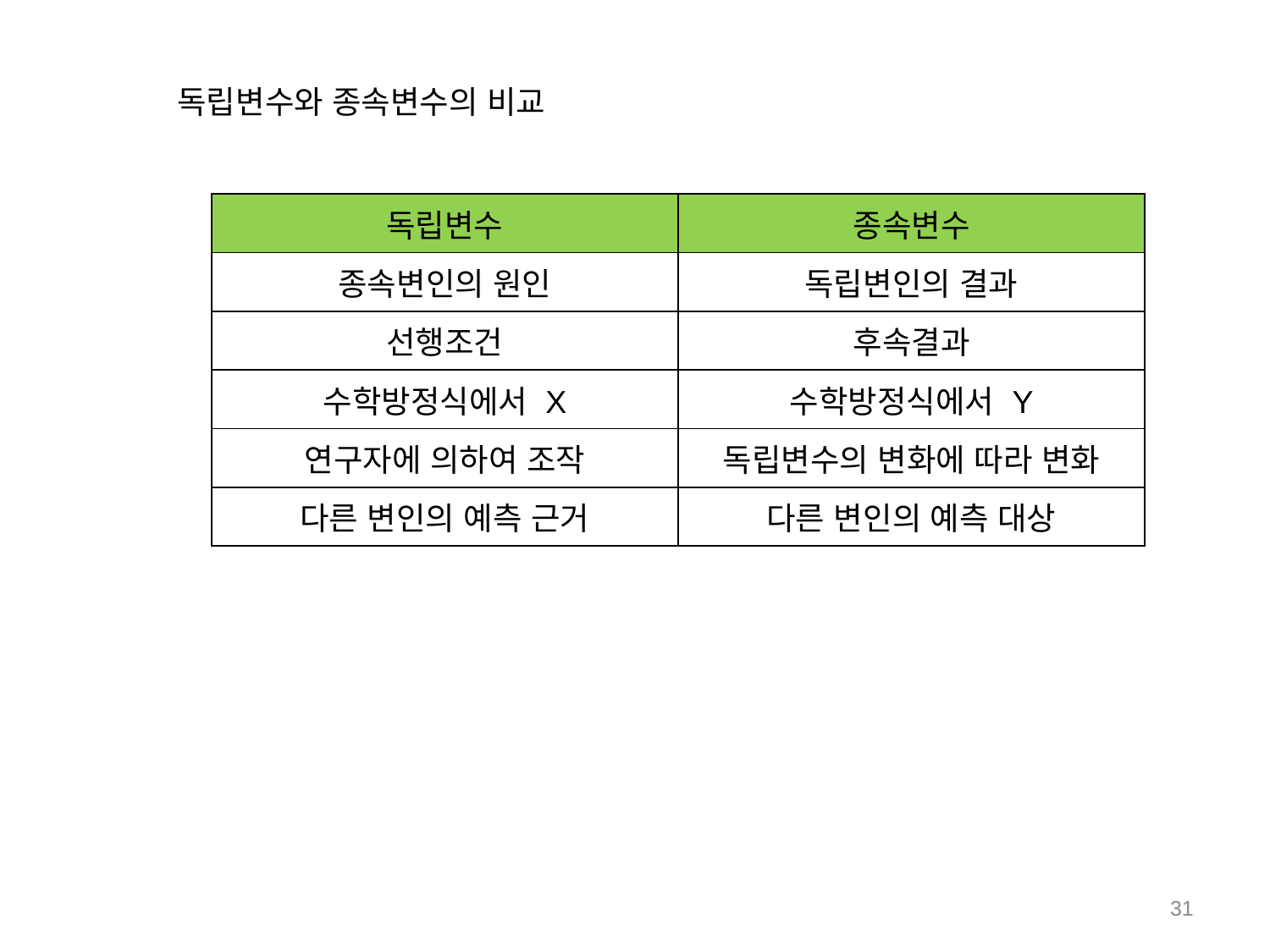

독립변수와 종속변수의 비교
| 독립변수 | 종속변수 |
| --- | --- |
| 종속변인의 원인 | 독립변인의 결과 |
| 선행조건 | 후속결과 |
| 수학방정식에서 X | 수학방정식에서 Y |
| 연구자에 의하여 조작 | 독립변수의 변화에 따라 변화 |
| 다른 변인의 예측 근거 | 다른 변인의 예측 대상 |
31